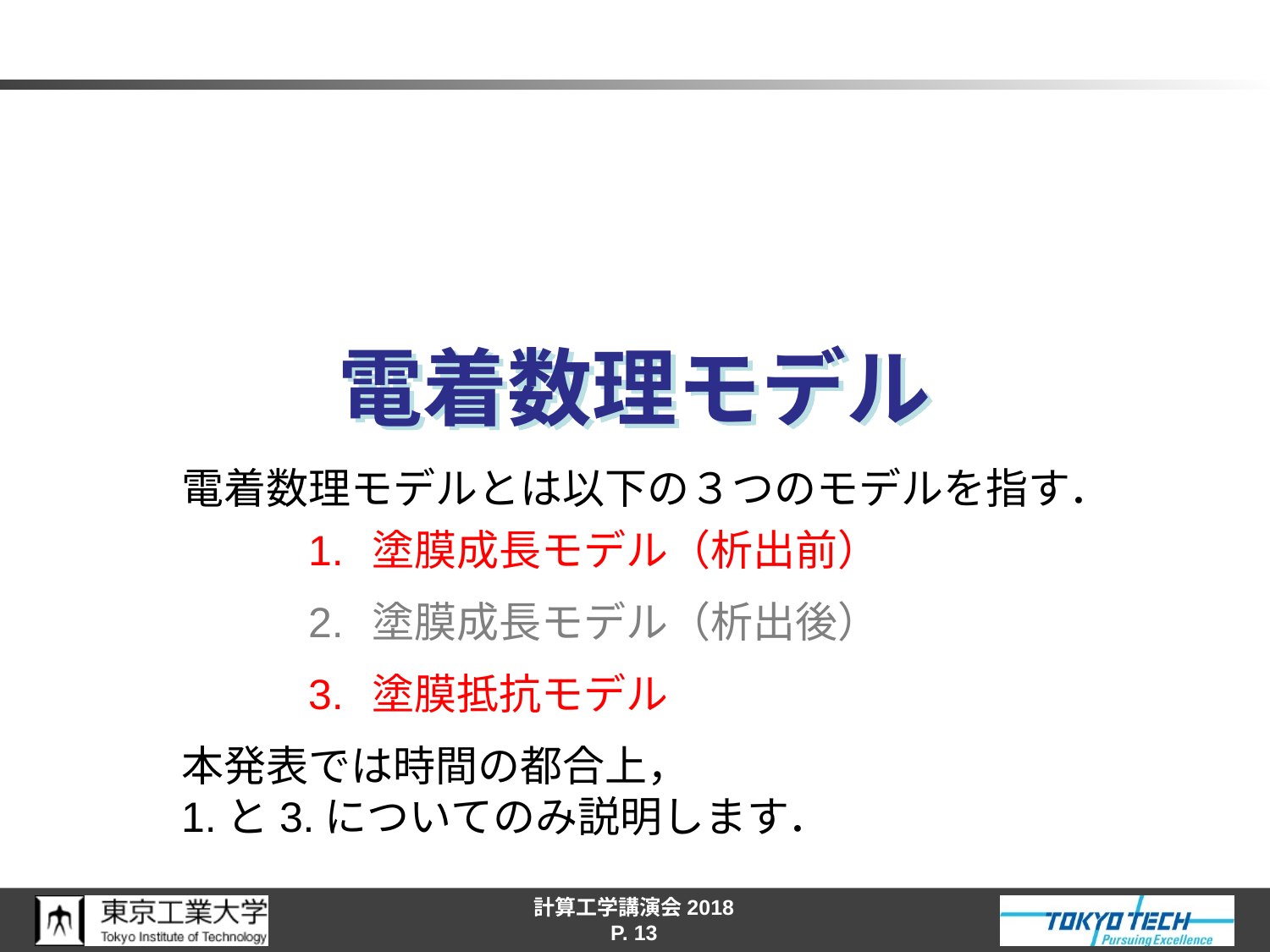

# 電着数理モデル
電着数理モデルとは以下の３つのモデルを指す．
塗膜成長モデル（析出前）
塗膜成長モデル（析出後）
塗膜抵抗モデル
本発表では時間の都合上，
1.と3.についてのみ説明します．
計算工学講演会2018
P. 13